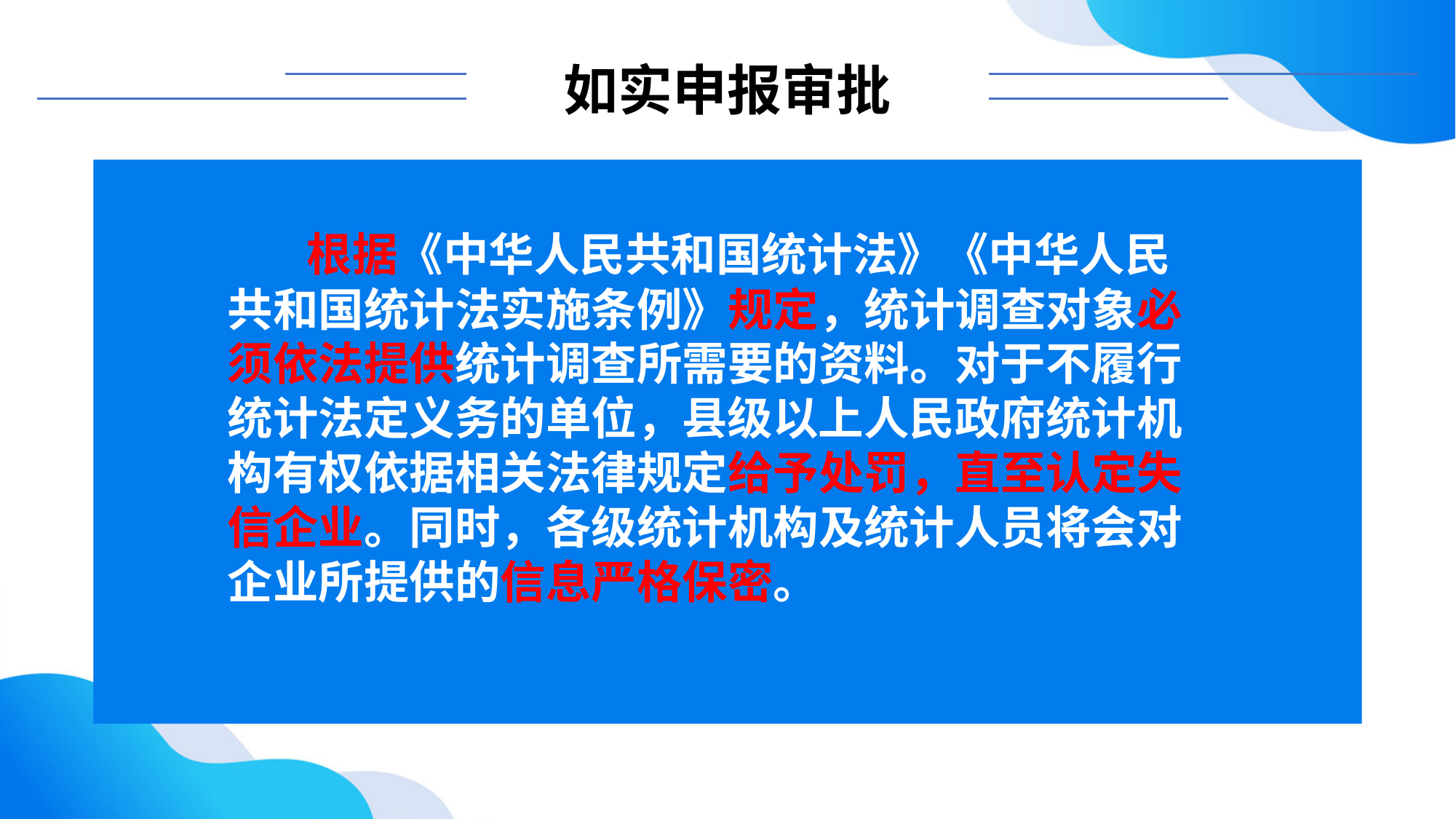

如实申报审批

       根据《中华人民共和国统计法》《中华人民共和国统计法实施条例》规定，统计调查对象必须依法提供统计调查所需要的资料。对于不履行统计法定义务的单位，县级以上人民政府统计机构有权依据相关法律规定给予处罚，直至认定失信企业。同时，各级统计机构及统计人员将会对企业所提供的信息严格保密。